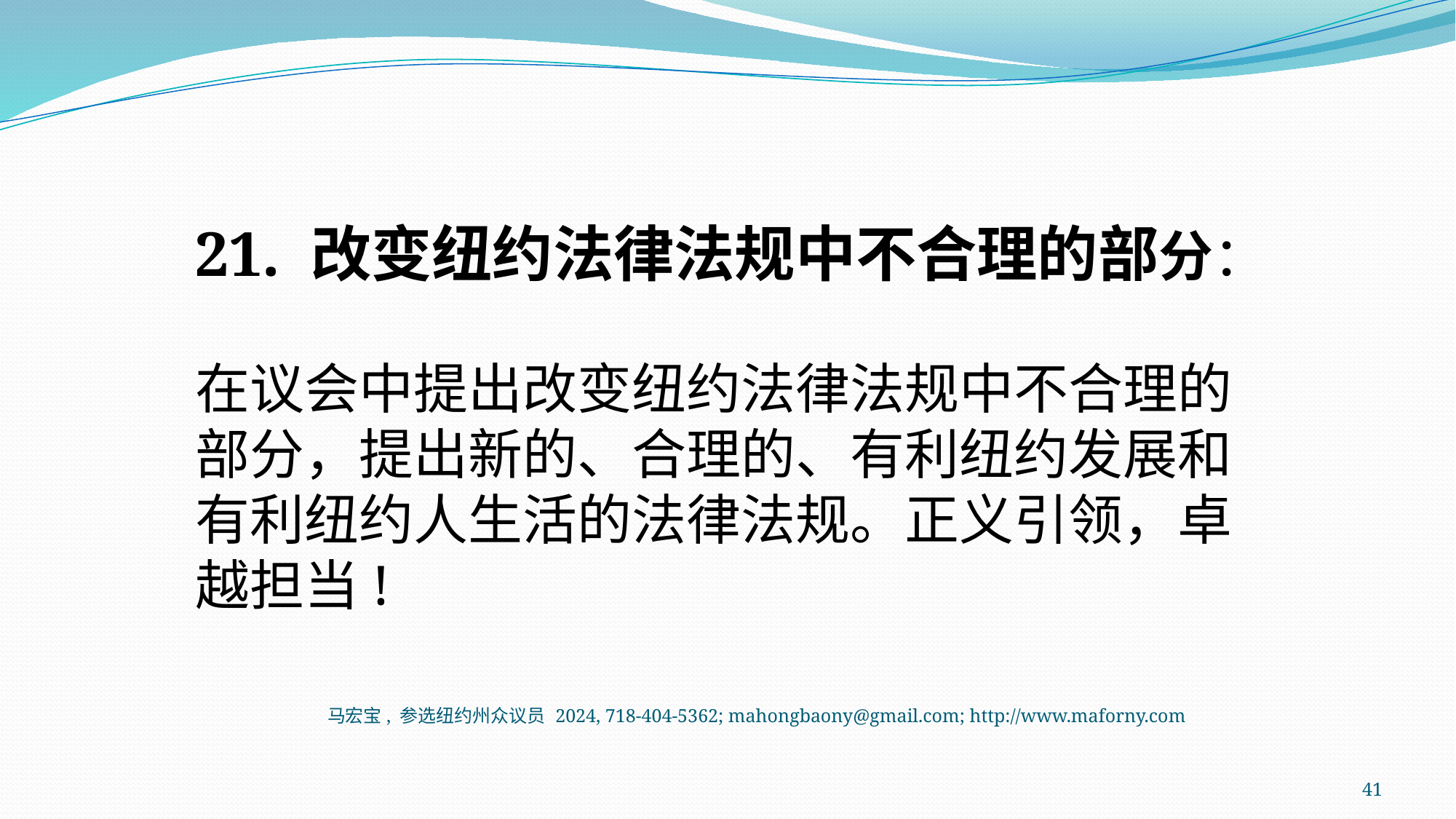

21. 改变纽约法律法规中不合理的部分：

在议会中提出改变纽约法律法规中不合理的部分，提出新的、合理的、有利纽约发展和有利纽约人生活的法律法规。正义引领，卓越担当!
马宏宝, 参选纽约州众议员 2024, 718-404-5362; mahongbaony@gmail.com; http://www.maforny.com
41